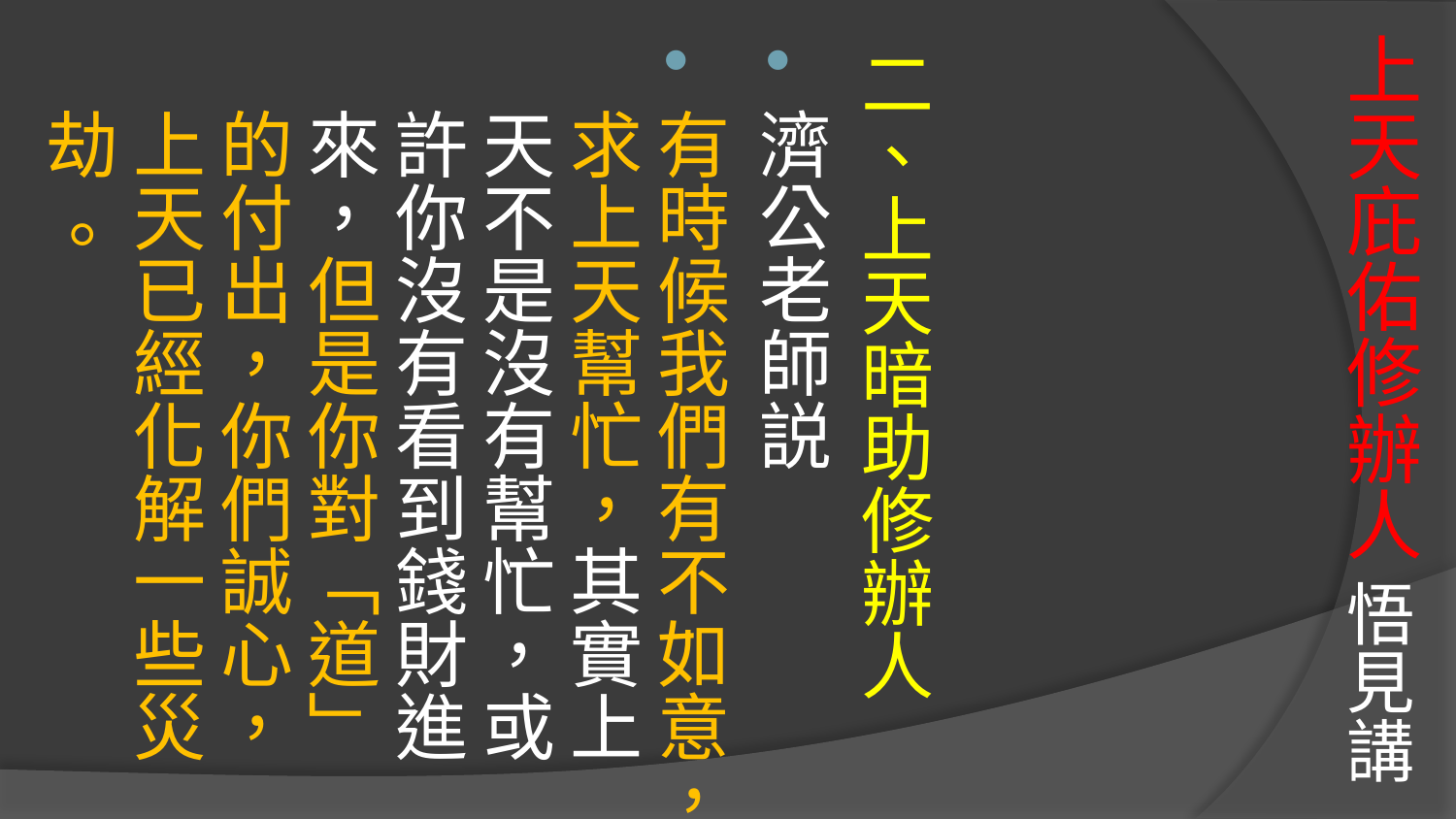

# 上天庇佑修辦人 悟見講
二、上天暗助修辦人
濟公老師説
有時候我們有不如意，求上天幫忙，其實上天不是沒有幫忙，或許你沒有看到錢財進來，但是你對「道」的付出，你們誠心，上天已經化解一些災劫 。